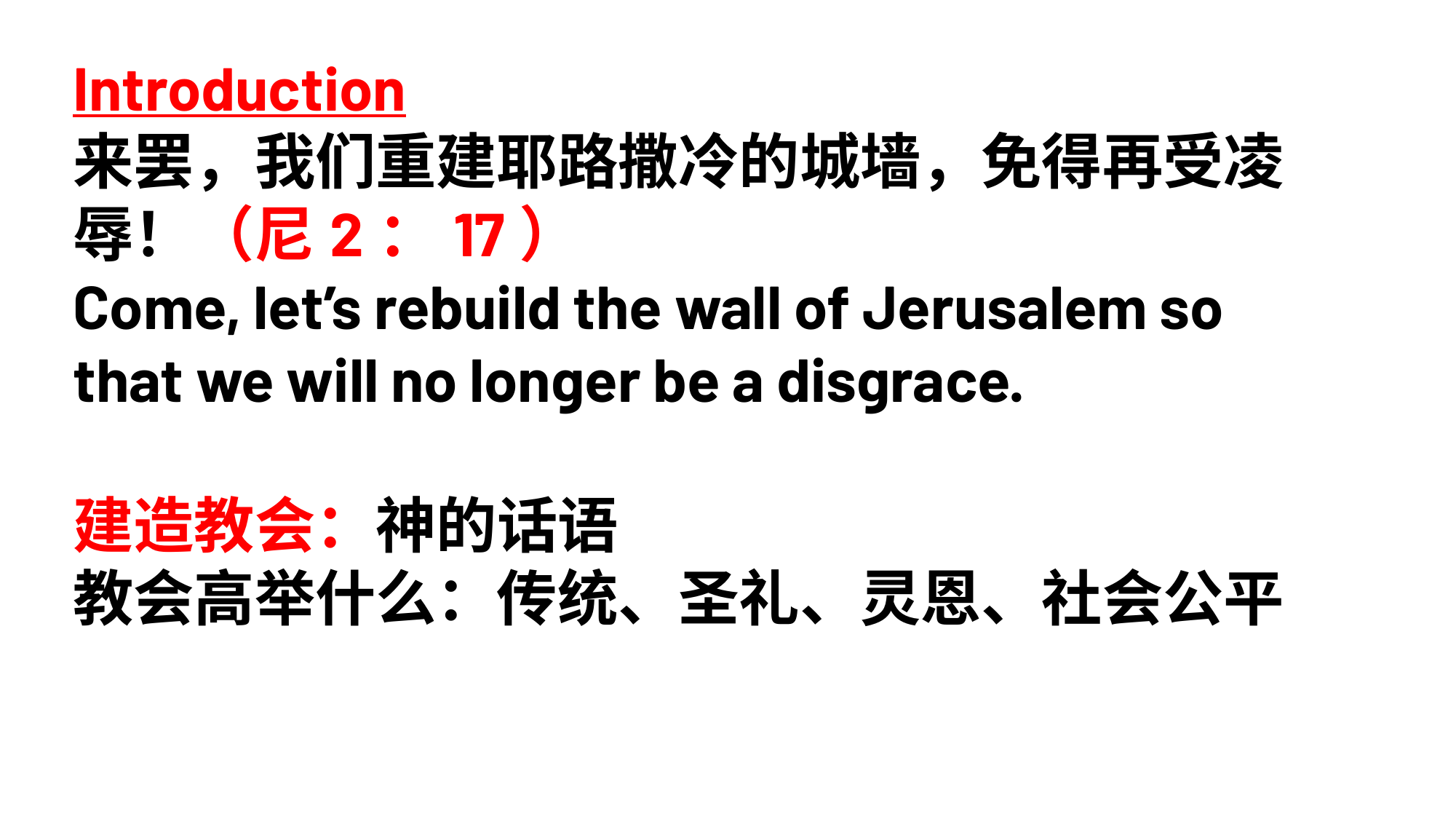

Introduction
来罢，我们重建耶路撒冷的城墙，免得再受凌辱！（尼2：17）
Come, let’s rebuild the wall of Jerusalem so that we will no longer be a disgrace.

建造教会：神的话语
教会高举什么：传统、圣礼、灵恩、社会公平